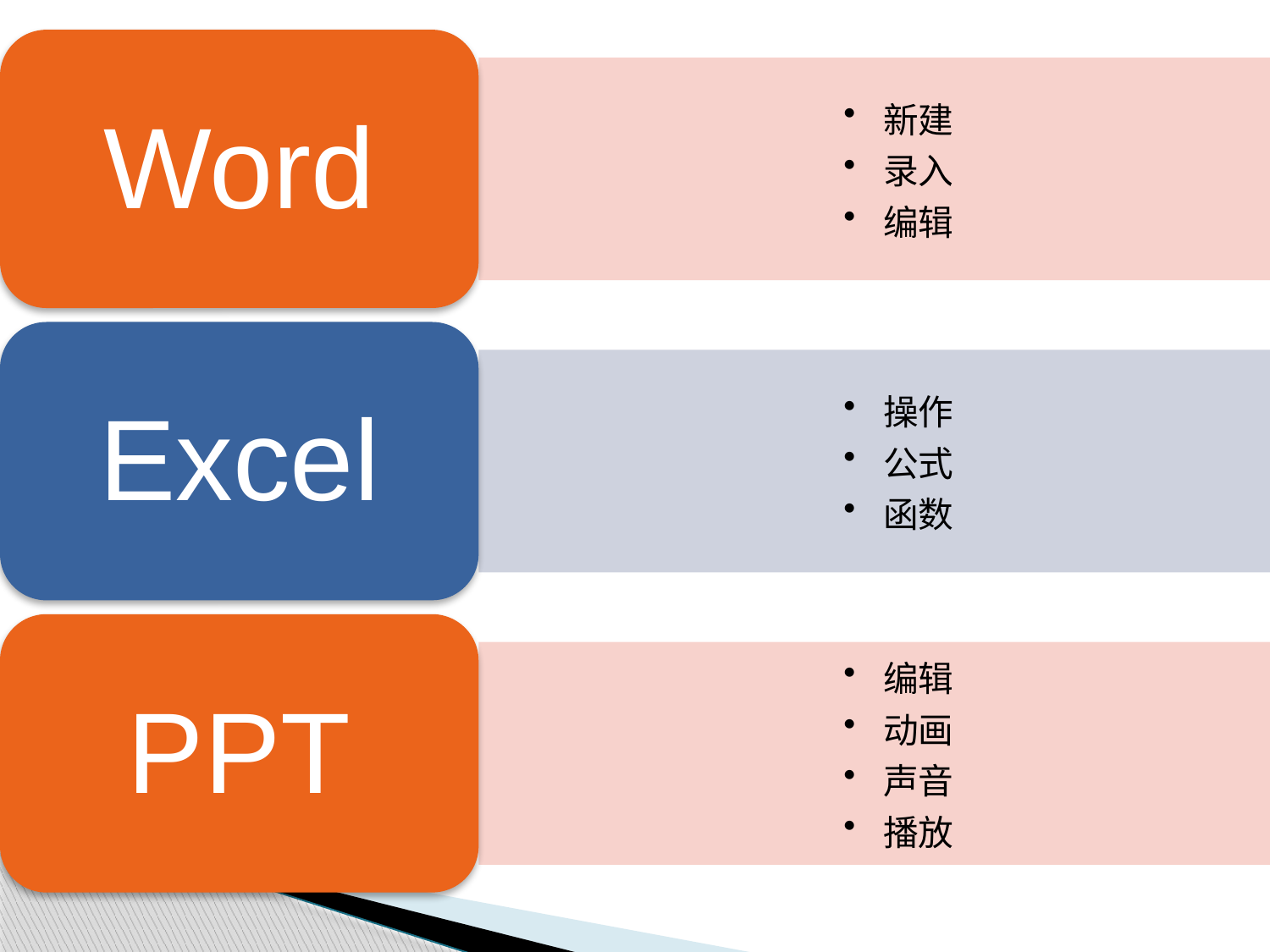

编辑
PPT
操作
Excel
Word
编辑
公式
函数
动画
声音
播放
新建
录入